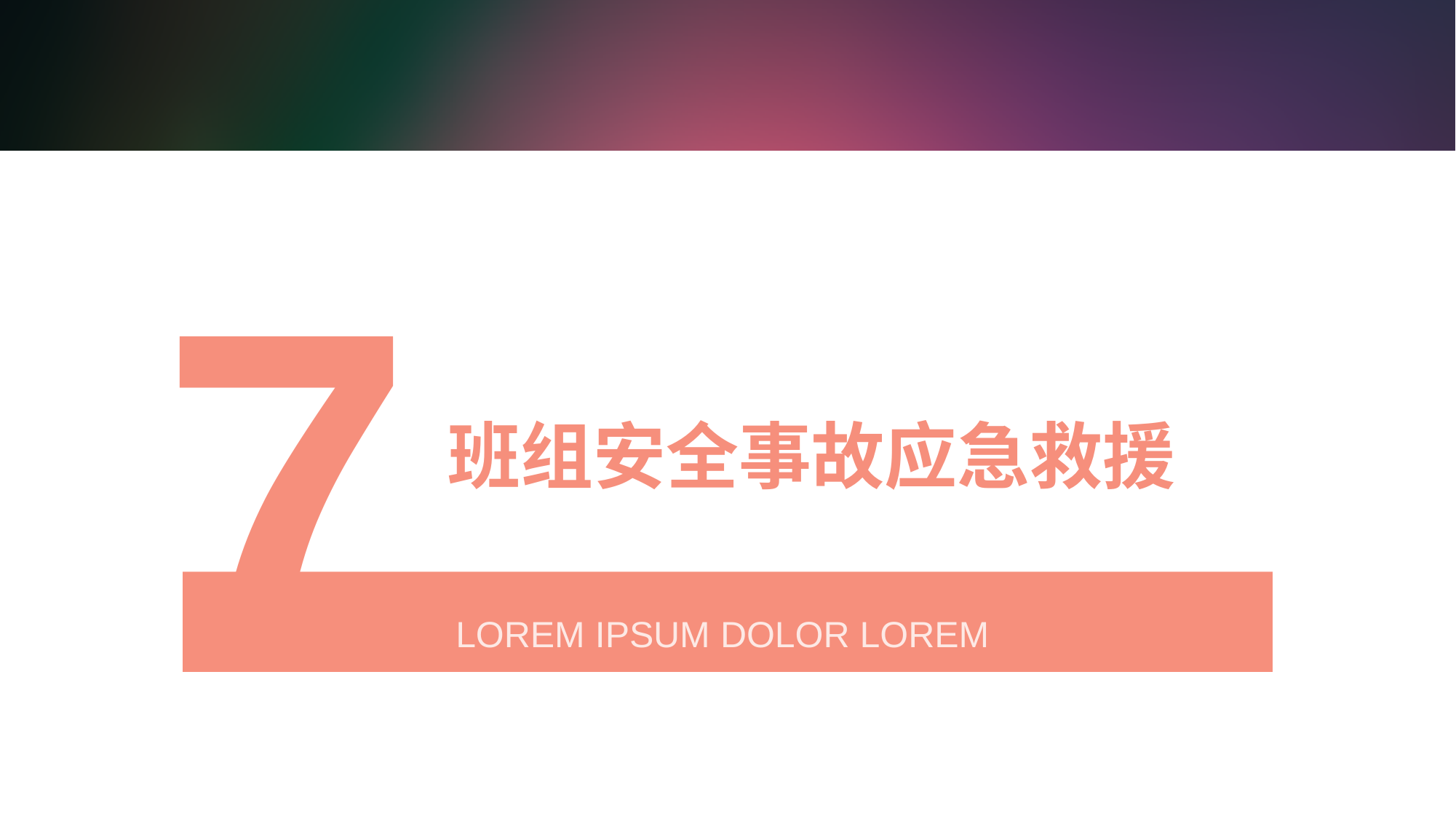

7
# 班组安全事故应急救援
LOREM IPSUM DOLOR LOREM